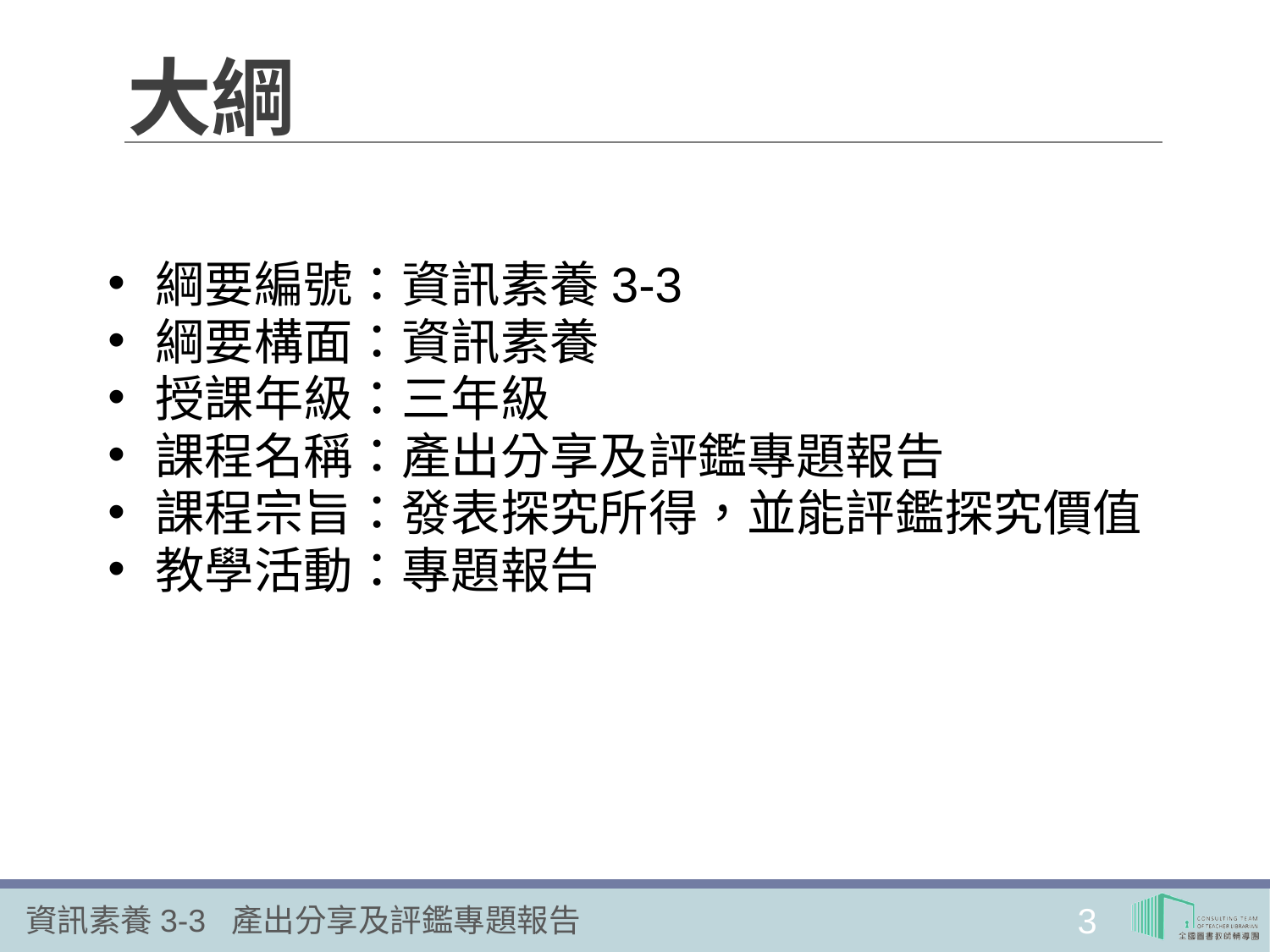

# 大綱
綱要編號：資訊素養3-3
綱要構面：資訊素養
授課年級：三年級
課程名稱：產出分享及評鑑專題報告
課程宗旨：發表探究所得，並能評鑑探究價值
教學活動：專題報告